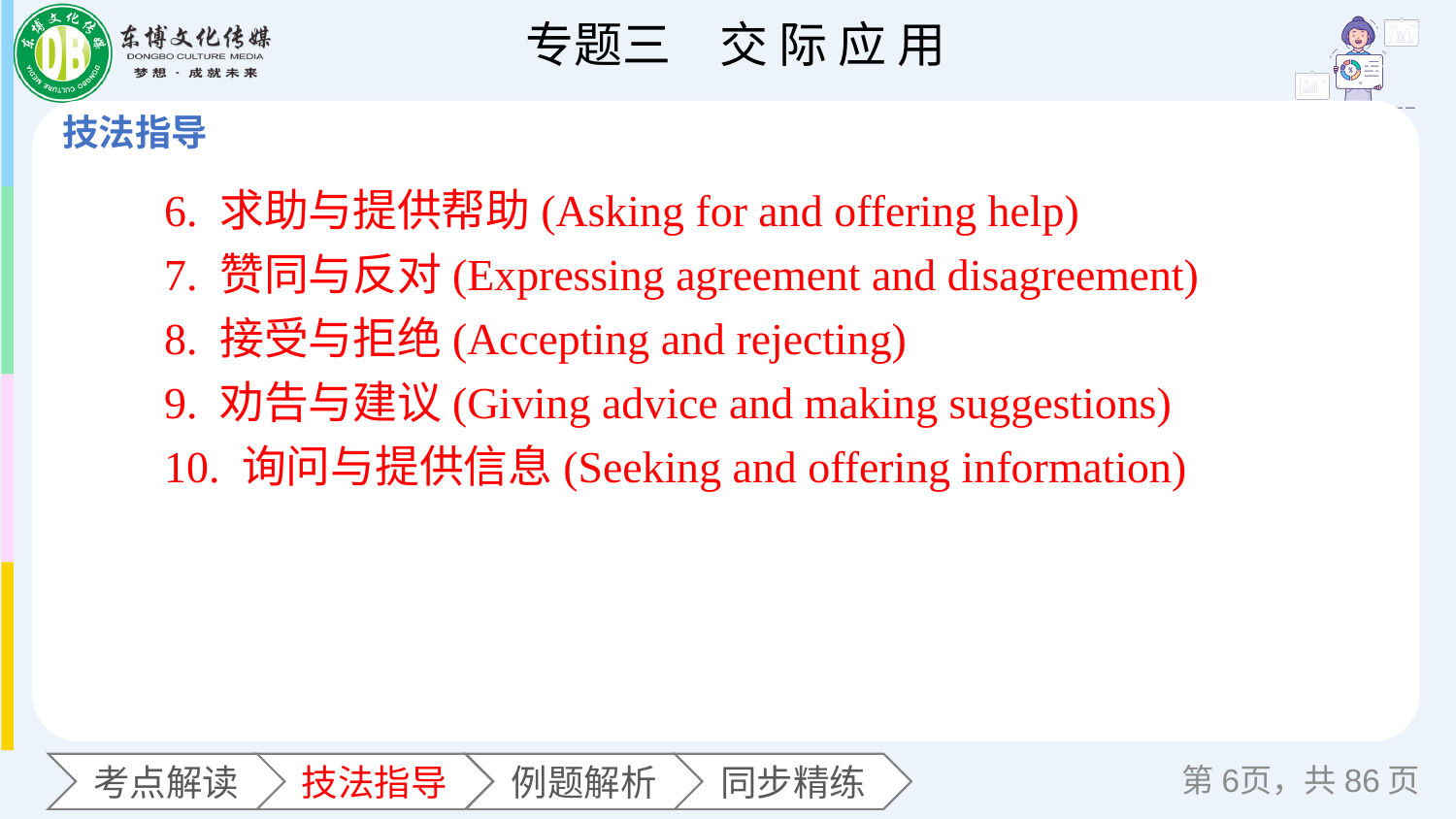

6. 求助与提供帮助(Asking for and offering help)
7. 赞同与反对(Expressing agreement and disagreement)
8. 接受与拒绝(Accepting and rejecting)
9. 劝告与建议(Giving advice and making suggestions)
10. 询问与提供信息(Seeking and offering information)
第6页，共86页